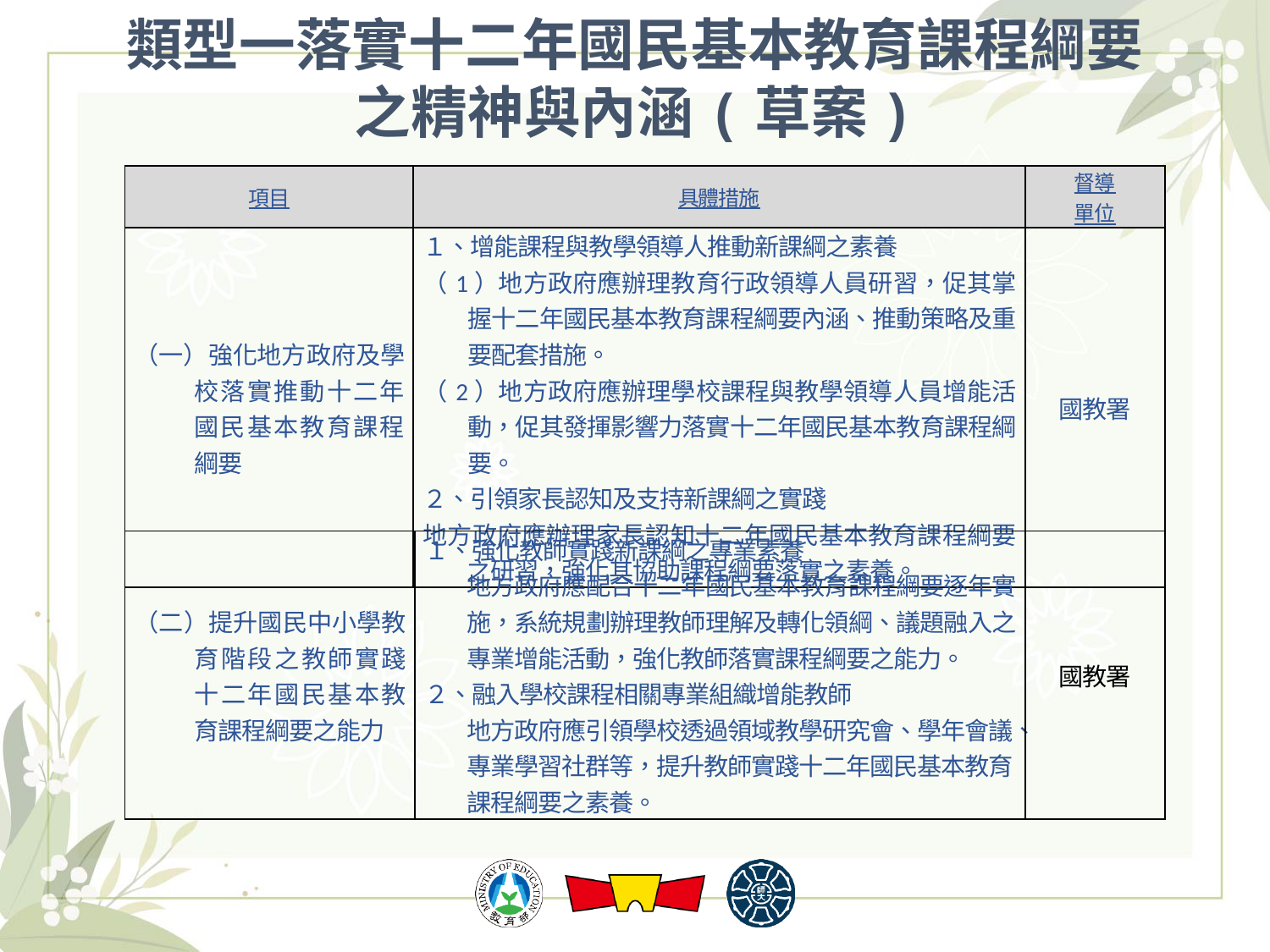

# 類型一落實十二年國民基本教育課程綱要 之精神與內涵(草案)
| 項目 | 具體措施 | 督導 單位 |
| --- | --- | --- |
| （一）強化地方政府及學校落實推動十二年國民基本教育課程綱要 | １、增能課程與教學領導人推動新課綱之素養 （1）地方政府應辦理教育行政領導人員研習，促其掌握十二年國民基本教育課程綱要內涵、推動策略及重要配套措施。 （2）地方政府應辦理學校課程與教學領導人員增能活動，促其發揮影響力落實十二年國民基本教育課程綱要。 ２、引領家長認知及支持新課綱之實踐 地方政府應辦理家長認知十二年國民基本教育課程綱要之研習，強化其協助課程綱要落實之素養。 | 國教署 |
| （二）提升國民中小學教育階段之教師實踐十二年國民基本教育課程綱要之能力 | １、強化教師實踐新課綱之專業素養 地方政府應配合十二年國民基本教育課程綱要逐年實施，系統規劃辦理教師理解及轉化領綱、議題融入之專業增能活動，強化教師落實課程綱要之能力。 ２、融入學校課程相關專業組織增能教師 地方政府應引領學校透過領域教學研究會、學年會議、專業學習社群等，提升教師實踐十二年國民基本教育課程綱要之素養。 | 國教署 |
| --- | --- | --- |